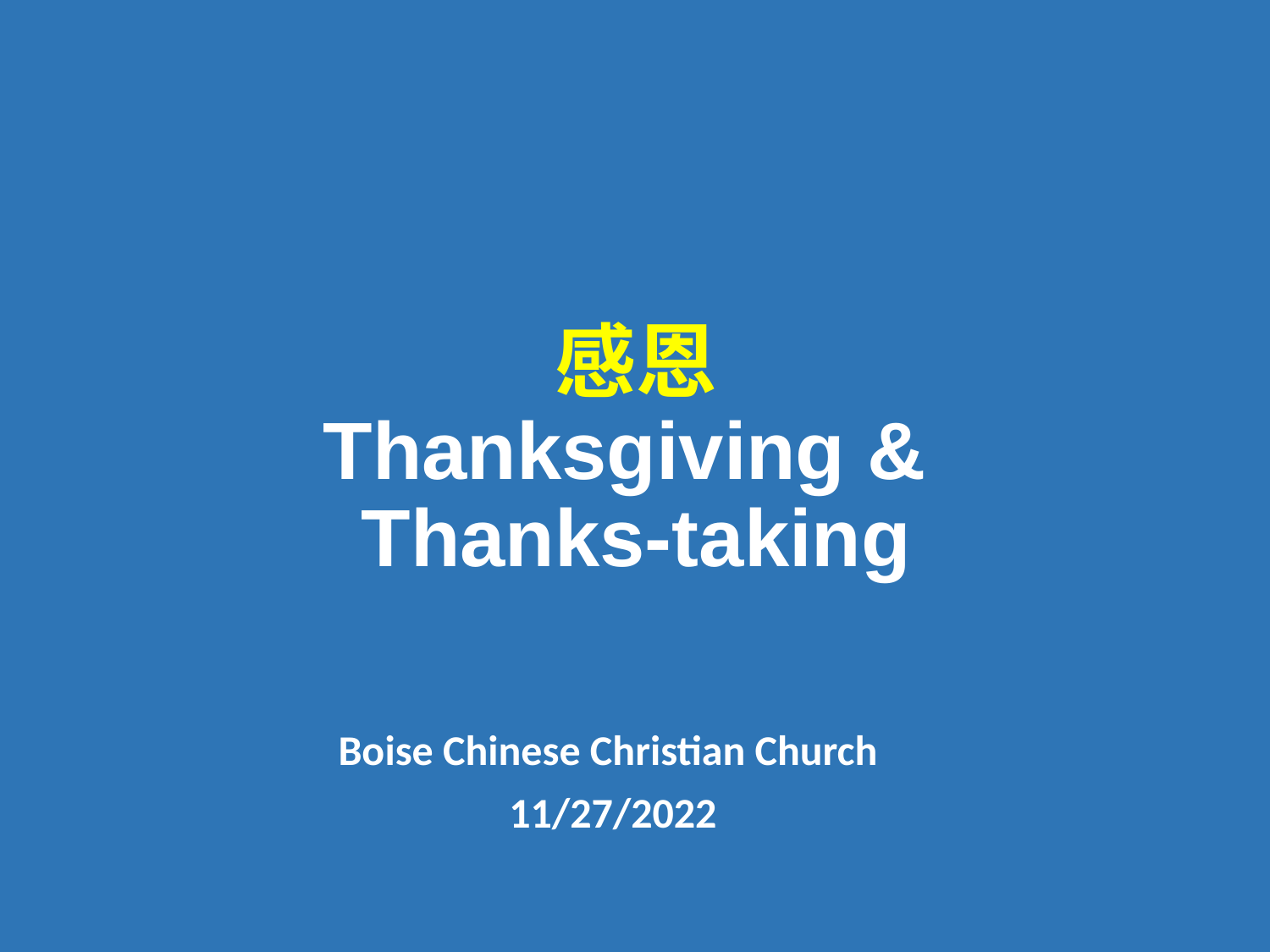

# 感恩 Thanksgiving & Thanks-taking
Boise Chinese Christian Church
11/27/2022